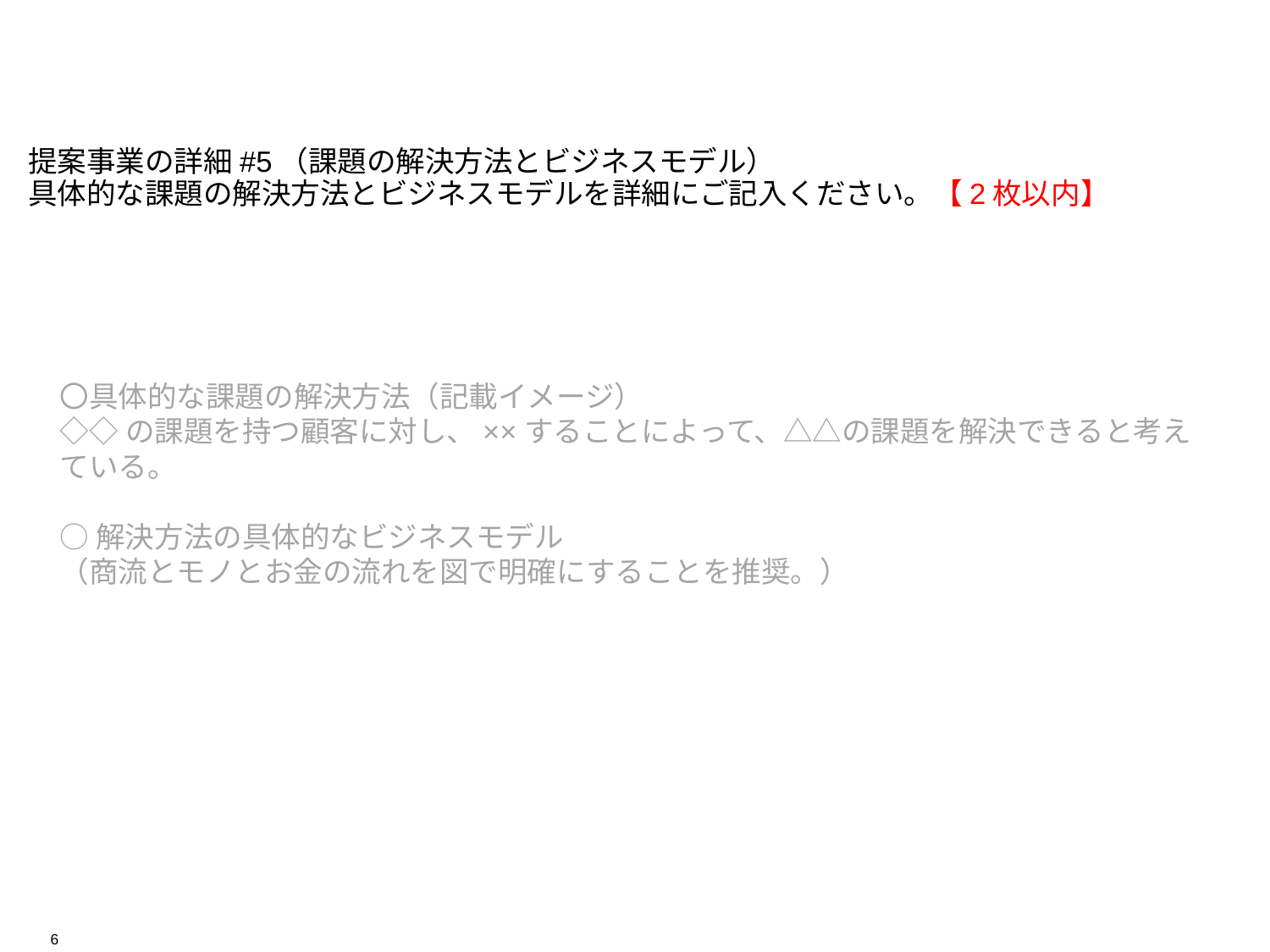

# 提案事業の詳細#5（課題の解決方法とビジネスモデル） 具体的な課題の解決方法とビジネスモデルを詳細にご記入ください。【2枚以内】
〇具体的な課題の解決方法（記載イメージ）
◇◇の課題を持つ顧客に対し、××することによって、△△の課題を解決できると考えている。

○解決方法の具体的なビジネスモデル
（商流とモノとお金の流れを図で明確にすることを推奨。）
6